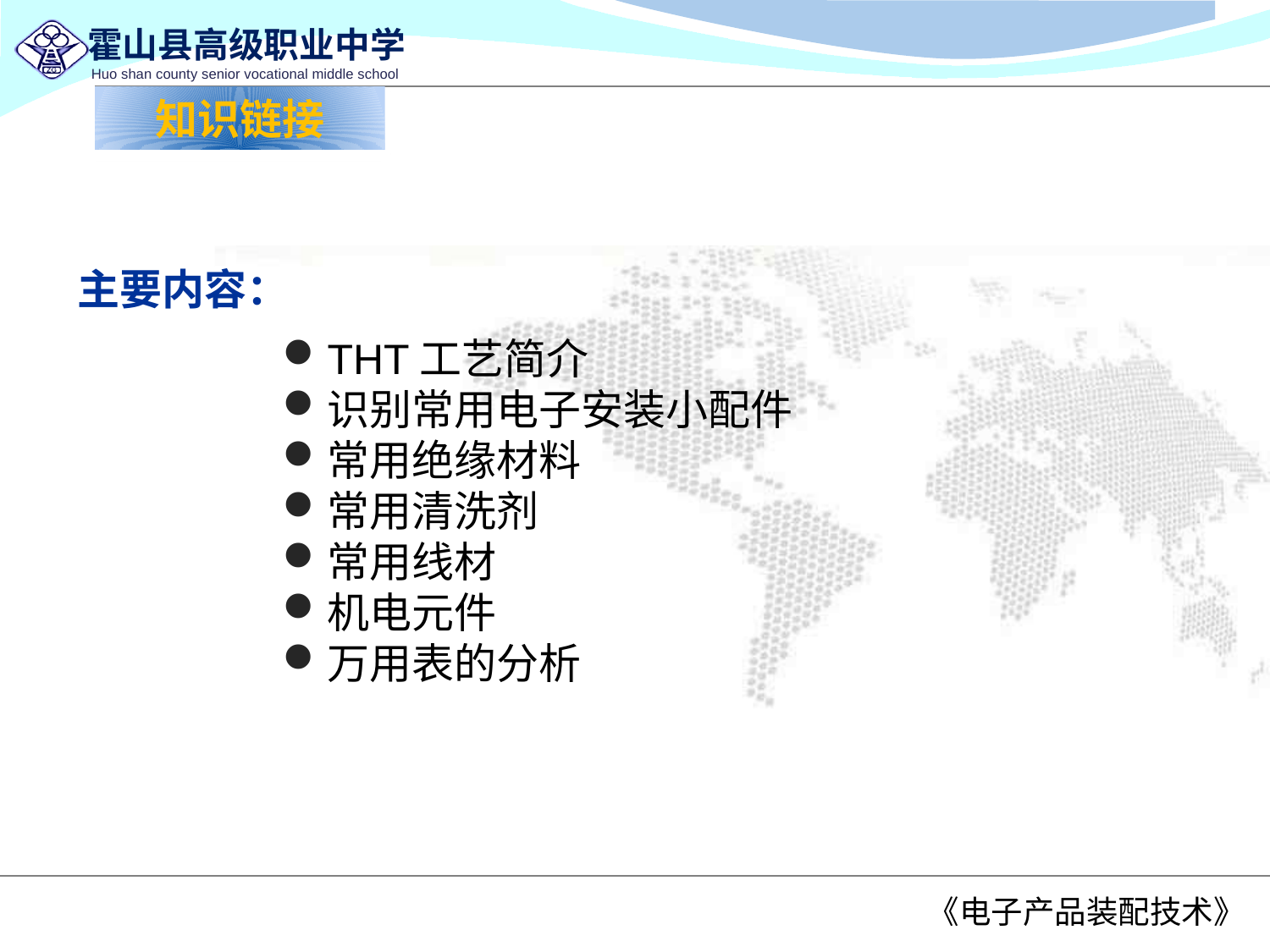

知识链接
主要内容：
THT工艺简介
识别常用电子安装小配件
常用绝缘材料
常用清洗剂
常用线材
机电元件
万用表的分析